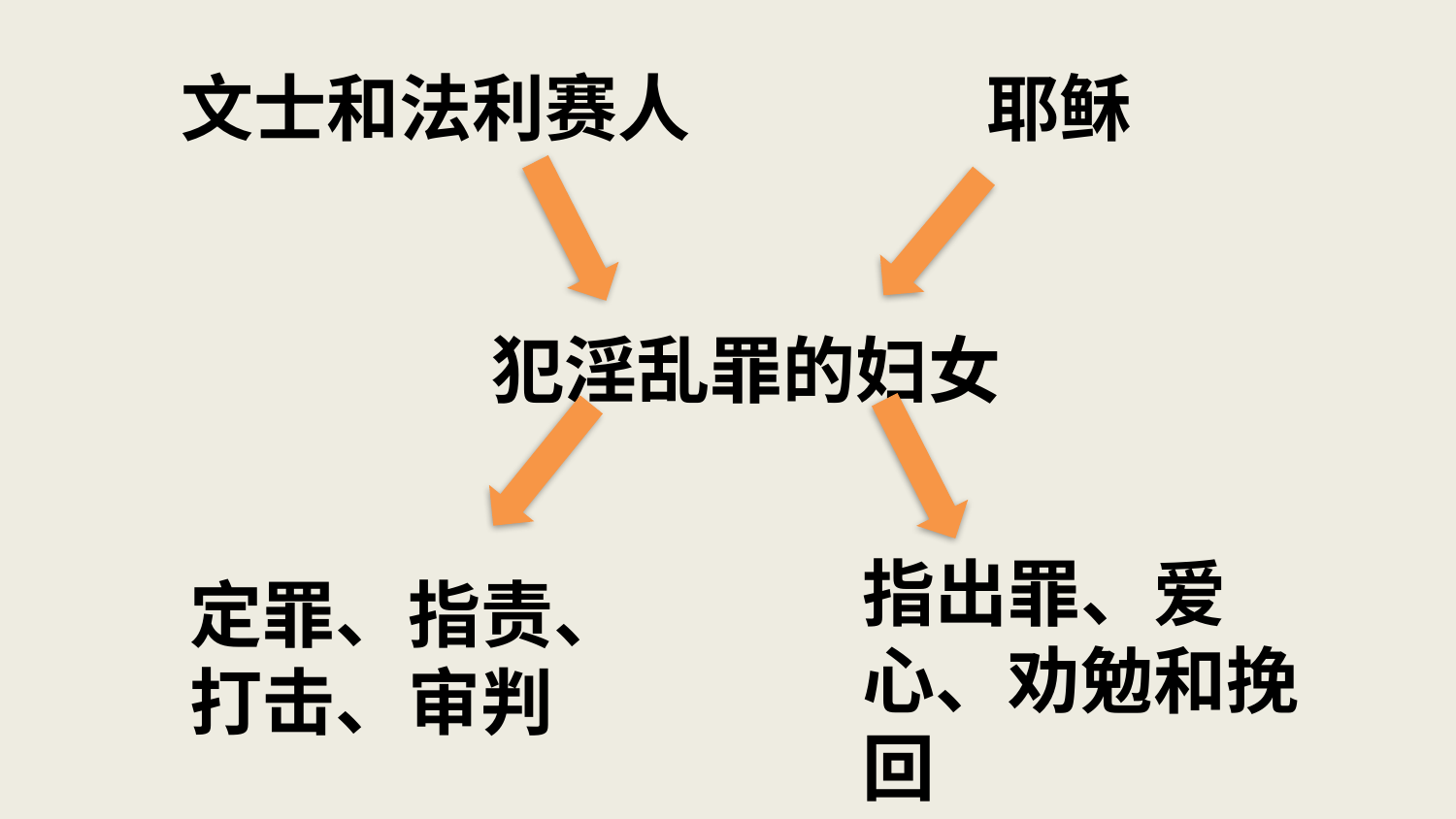

# 文士和法利赛人                  耶稣 犯淫乱罪的妇女

定罪、指责、打击、审判
指出罪、爱心、劝勉和挽回